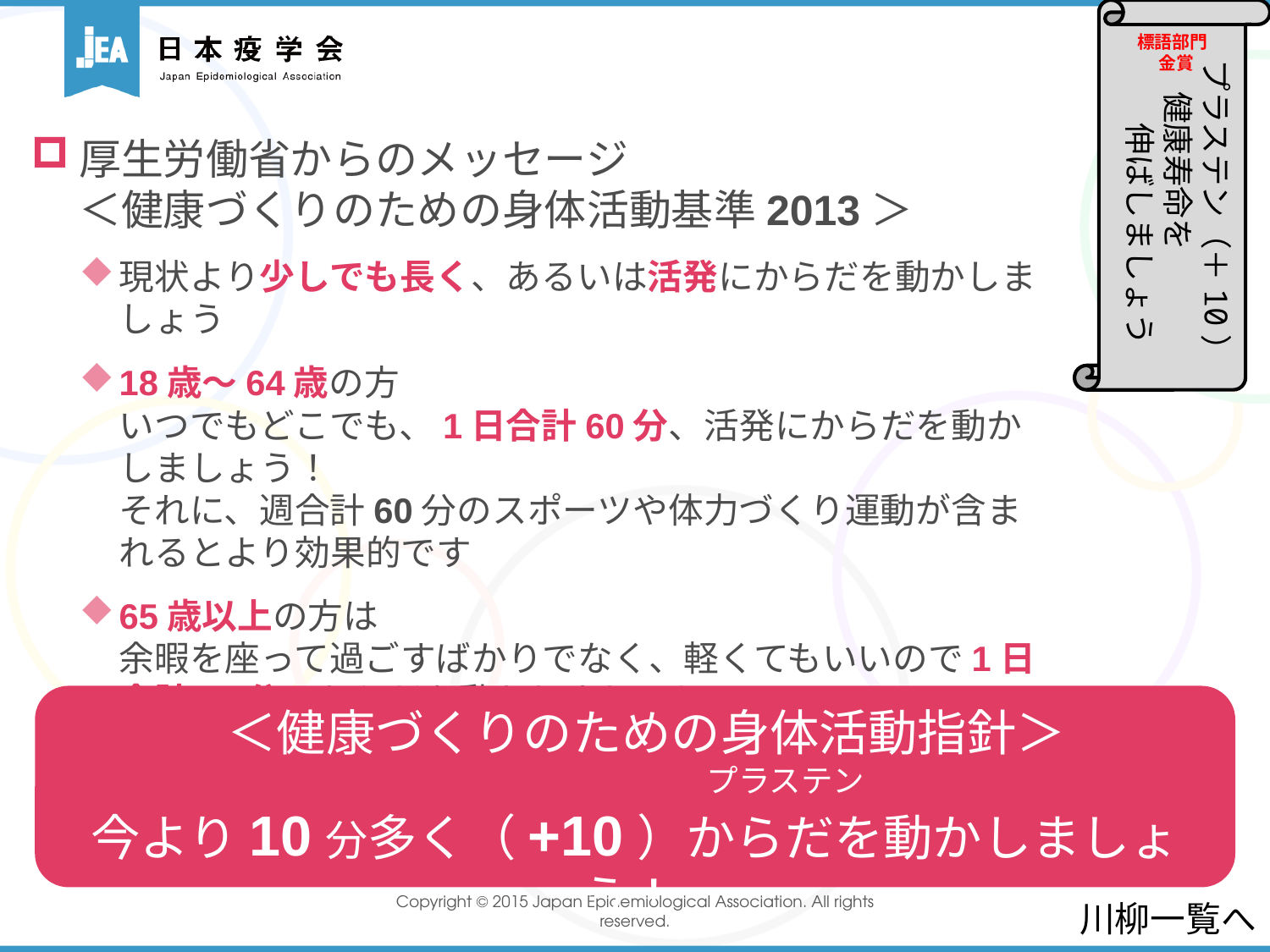

標語部門
 金賞
プラステン（＋10）
　健康寿命を
　　伸ばしましょう
厚生労働省からのメッセージ
＜健康づくりのための身体活動基準2013＞
現状より少しでも長く、あるいは活発にからだを動かしましょう
18歳〜64歳の方
いつでもどこでも、1日合計60分、活発にからだを動かしましょう！
それに、週合計60分のスポーツや体力づくり運動が含まれるとより効果的です
65歳以上の方は
余暇を座って過ごすばかりでなく、軽くてもいいので1日合計40分、からだを動かしましょう！

  ＜健康づくりのための身体活動指針＞
　　　　　　　　　　　　　　　　　　　　  プラステン
今より10分多く（+10）からだを動かしましょう！
川柳一覧へ